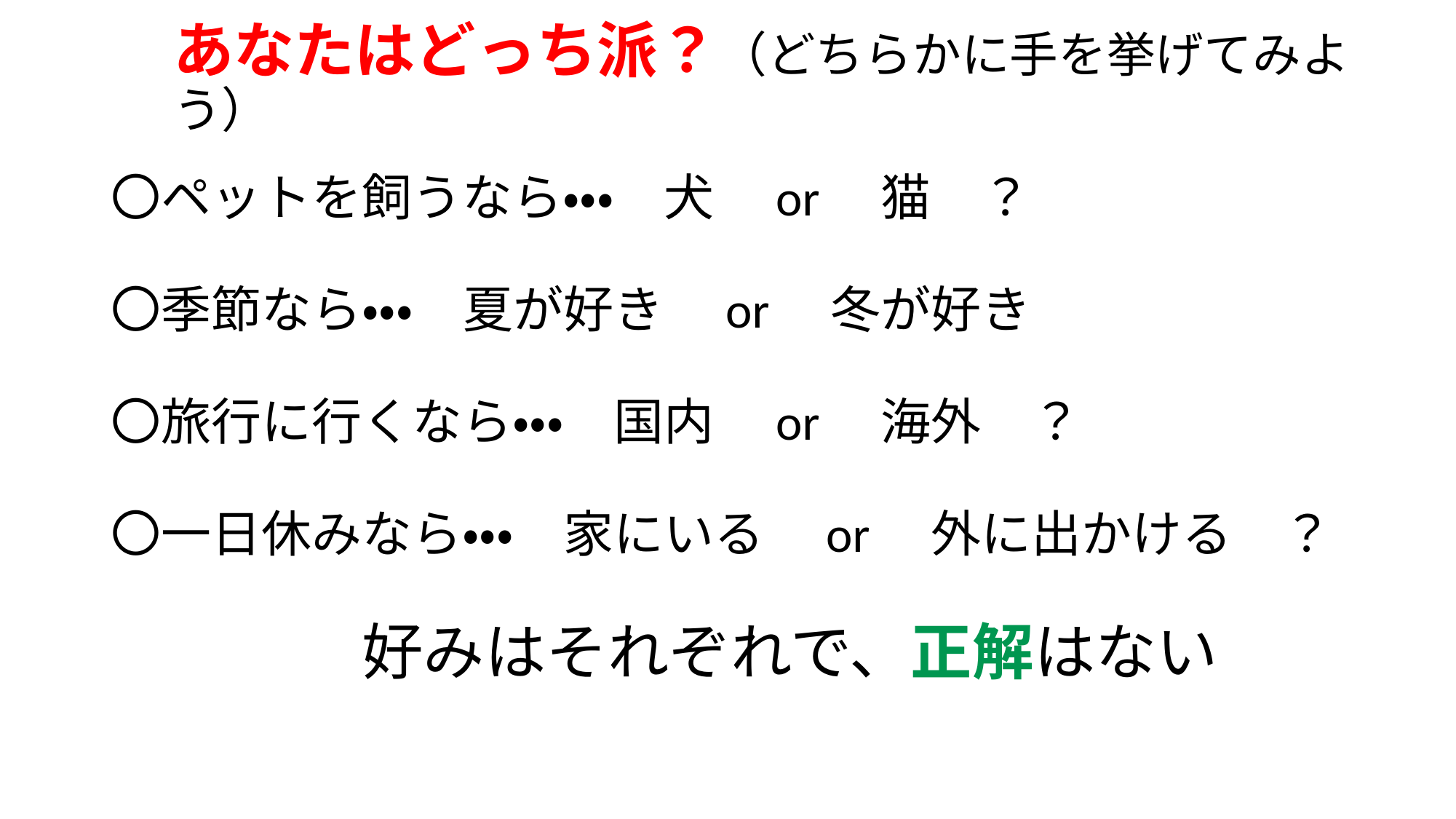

# あなたはどっち派？（どちらかに手を挙げてみよう）
〇ペットを飼うなら・・・　犬　or　猫　？

〇季節なら・・・　夏が好き　or　冬が好き

〇旅行に行くなら・・・　国内　or　海外　？

〇一日休みなら・・・　家にいる　or　外に出かける　？

　　　　　好みはそれぞれで、正解はない